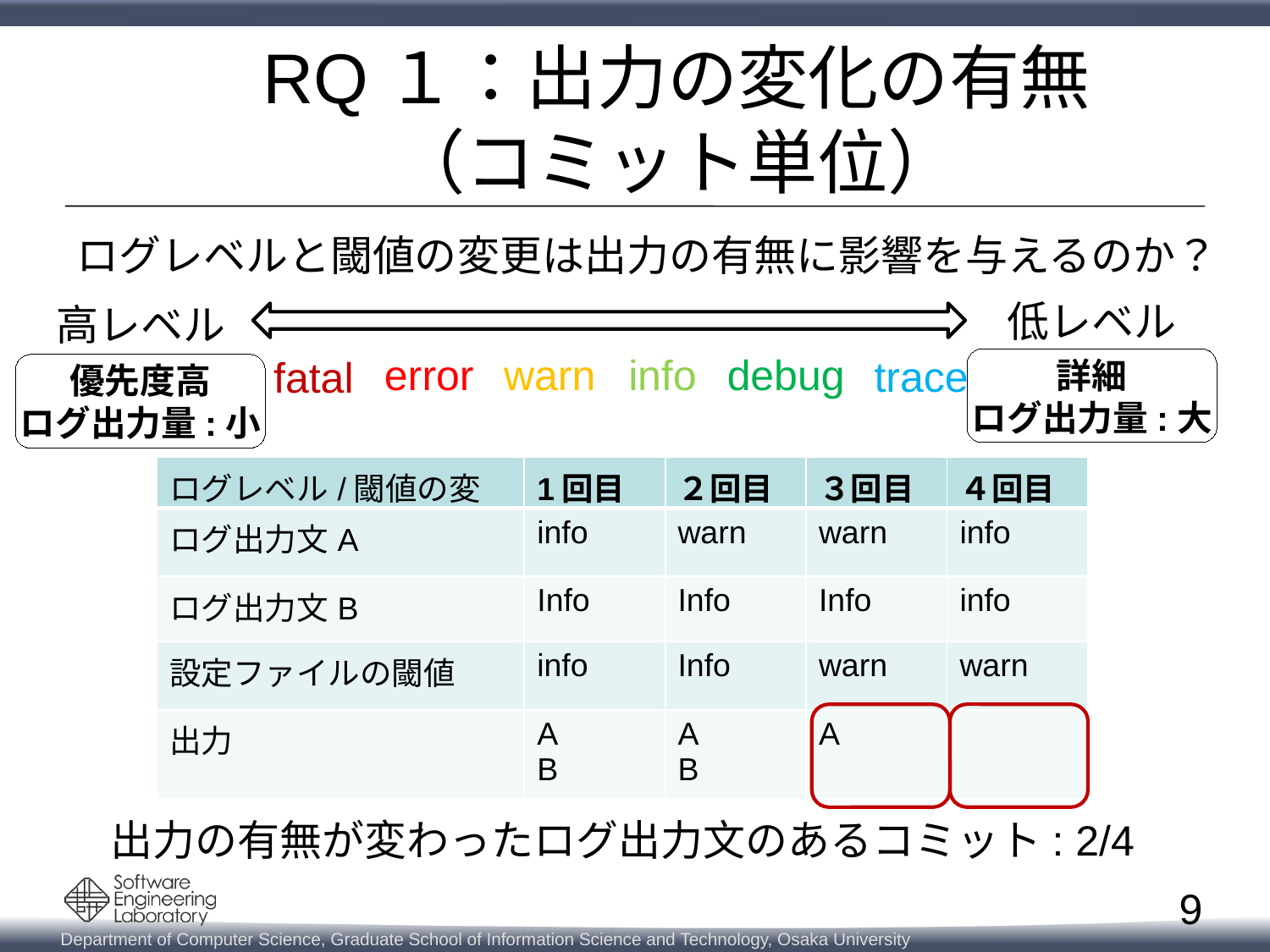

# RQ１：出力の変化の有無 （コミット単位）
ログレベルと閾値の変更は出力の有無に影響を与えるのか？
低レベル
高レベル

debug
error
warn
info
trace
fatal
詳細
ログ出力量:大
優先度高
ログ出力量:小
| ログレベル/閾値の変更 | 1回目 | ２回目 | ３回目 | ４回目 |
| --- | --- | --- | --- | --- |
| ログ出力文A | info | warn | warn | info |
| ログ出力文B | Info | Info | Info | info |
| 設定ファイルの閾値 | info | Info | warn | warn |
| 出力 | A B | A B | A |  |

出力の有無が変わったログ出力文のあるコミット: 2/4
9